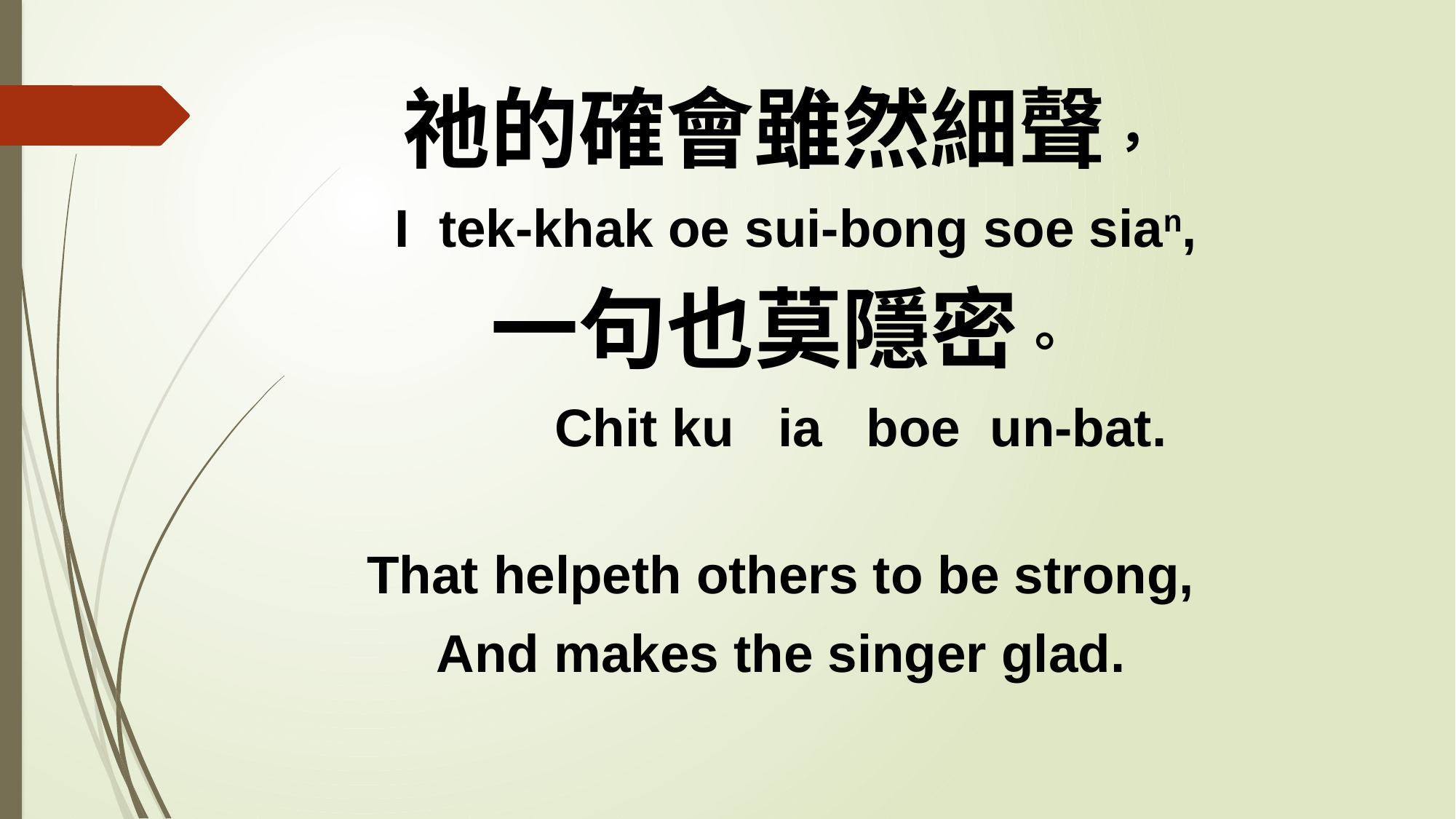

祂的確會雖然細聲，
  I  tek-khak oe sui-bong soe sian,
一句也莫隱密。
                    Chit ku   ia   boe  un-bat.

That helpeth others to be strong,
And makes the singer glad.